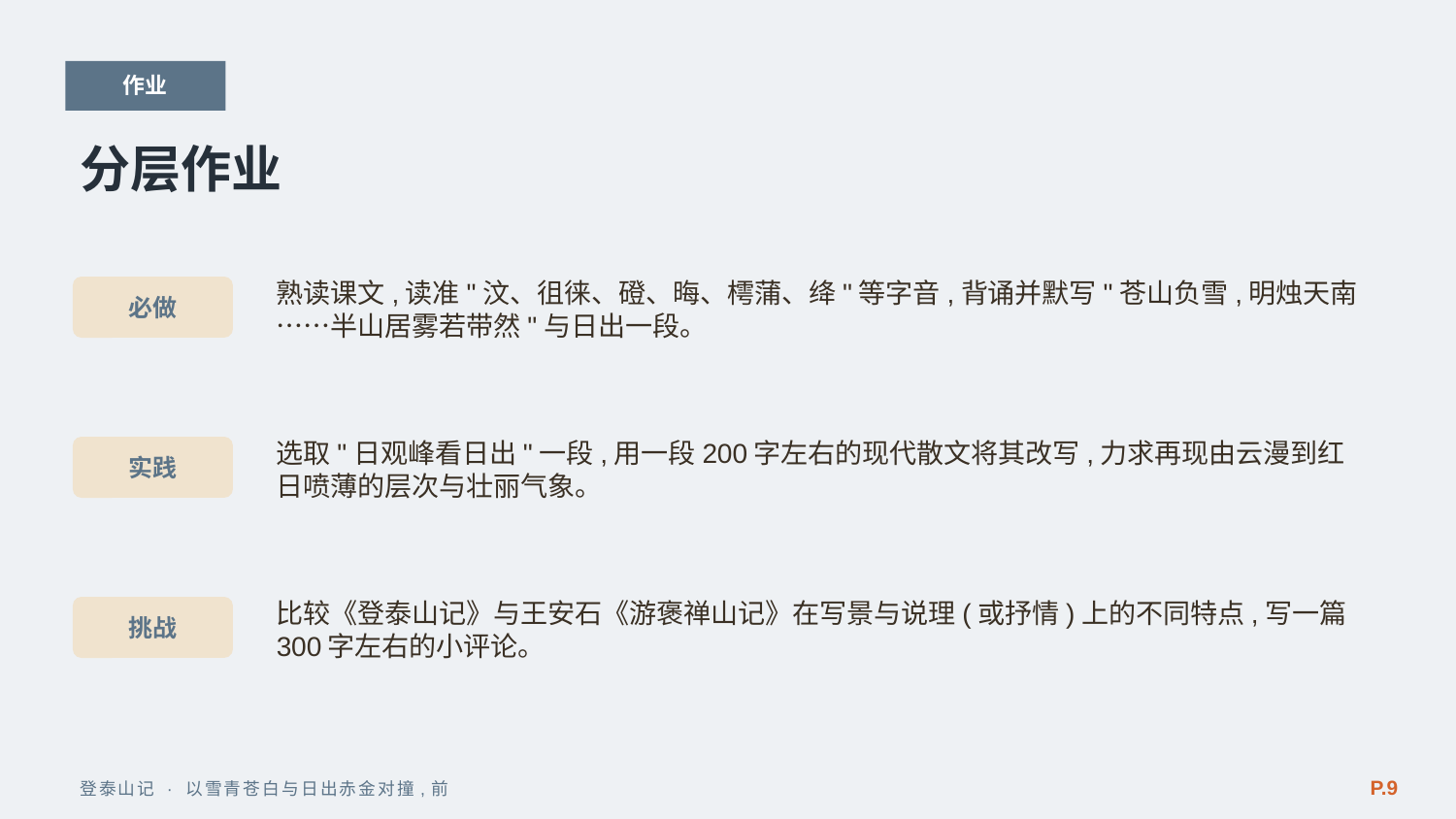

作业

分层作业
熟读课文,读准"汶、徂徕、磴、晦、樗蒲、绛"等字音,背诵并默写"苍山负雪,明烛天南……半山居雾若带然"与日出一段。
必做

选取"日观峰看日出"一段,用一段200字左右的现代散文将其改写,力求再现由云漫到红日喷薄的层次与壮丽气象。
实践

比较《登泰山记》与王安石《游褒禅山记》在写景与说理(或抒情)上的不同特点,写一篇300字左右的小评论。
挑战

P.9
登泰山记 · 以雪青苍白与日出赤金对撞,前